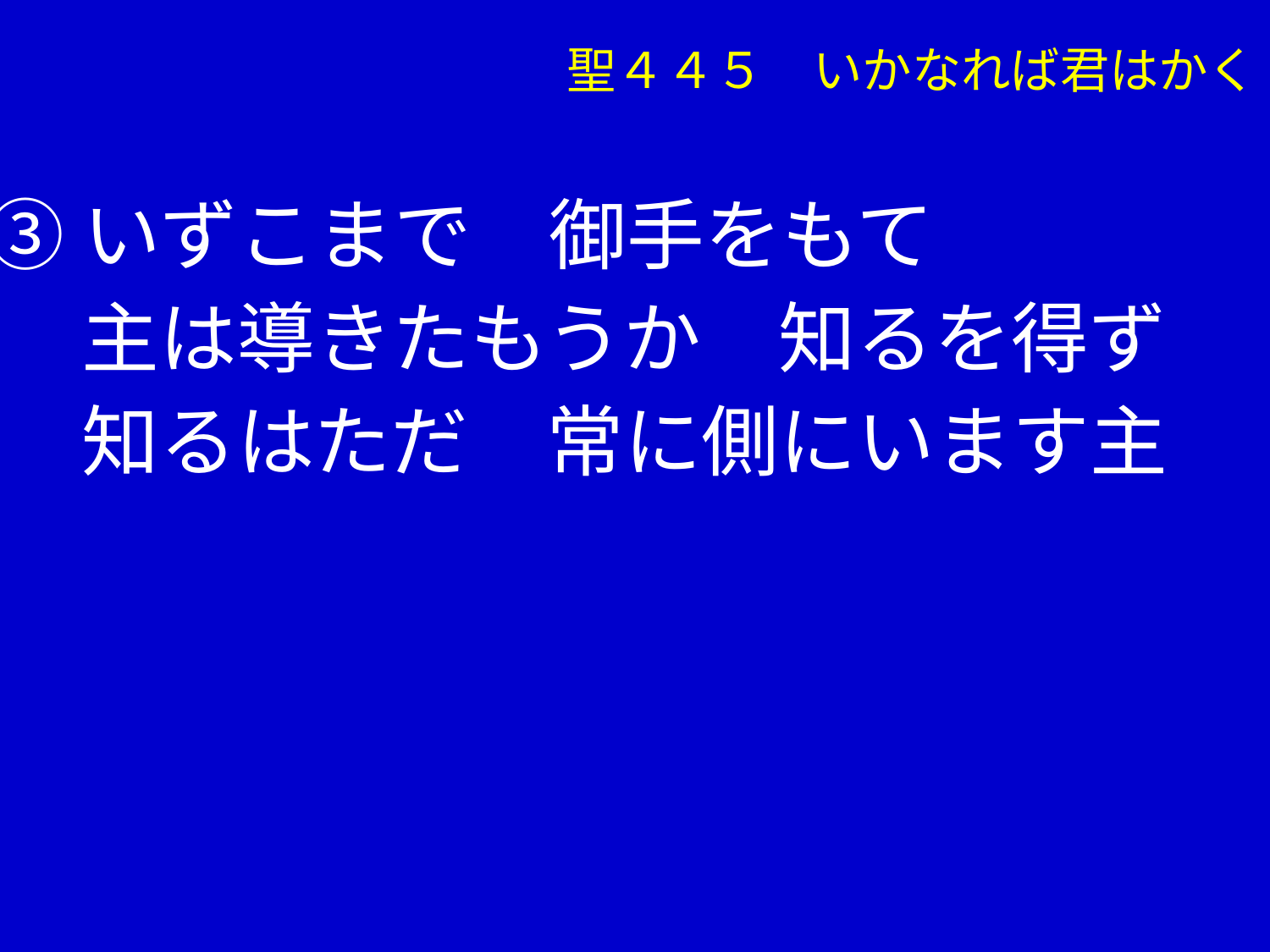

聖４４５　いかなれば君はかく
③いずこまで　御手をもて
　 主は導きたもうか　知るを得ず
　 知るはただ　常に側にいます主